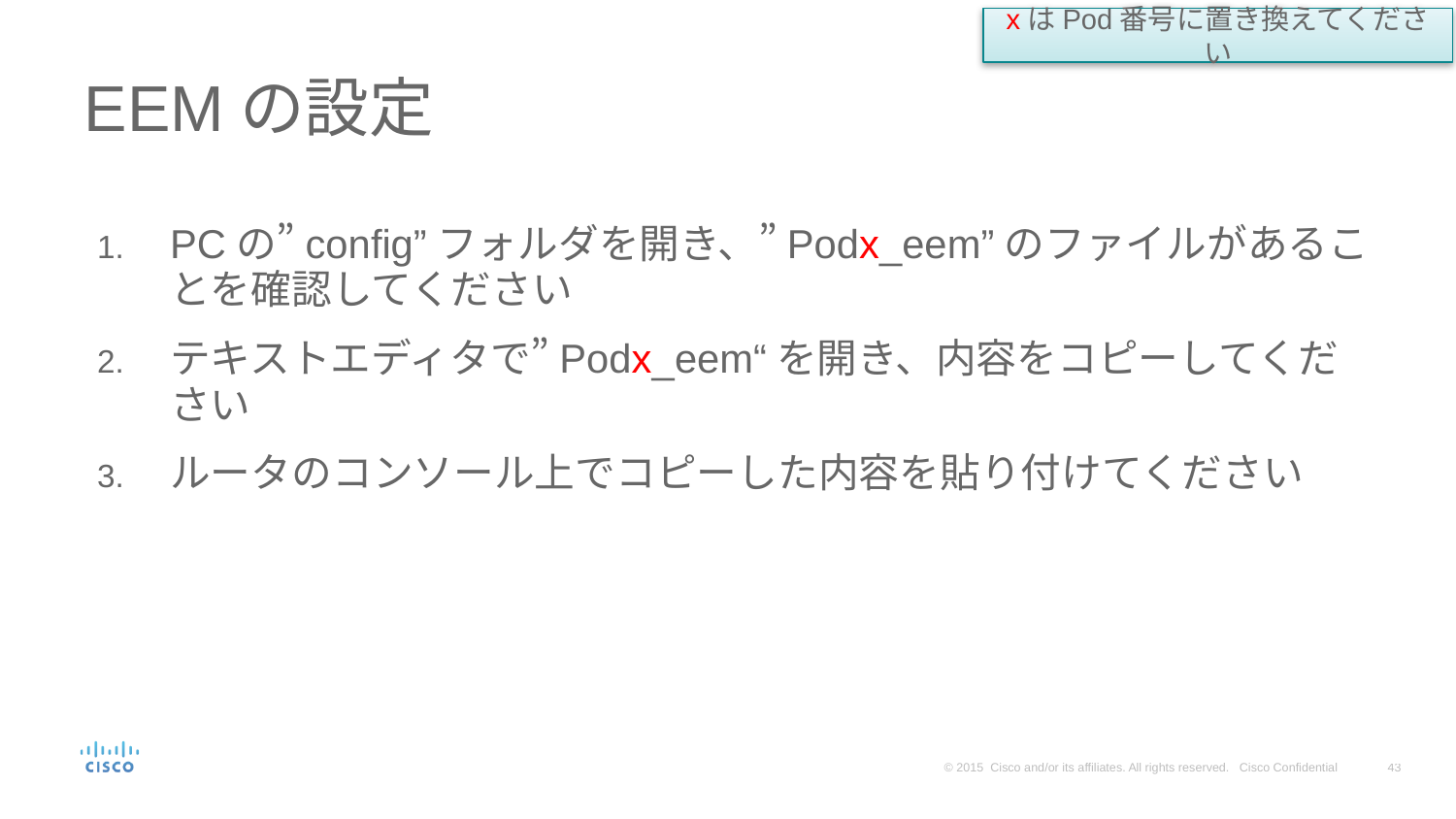

xはPod番号に置き換えてください
# EEMの設定
PCの”config”フォルダを開き、”Podx_eem”のファイルがあることを確認してください
テキストエディタで”Podx_eem“を開き、内容をコピーしてください
ルータのコンソール上でコピーした内容を貼り付けてください